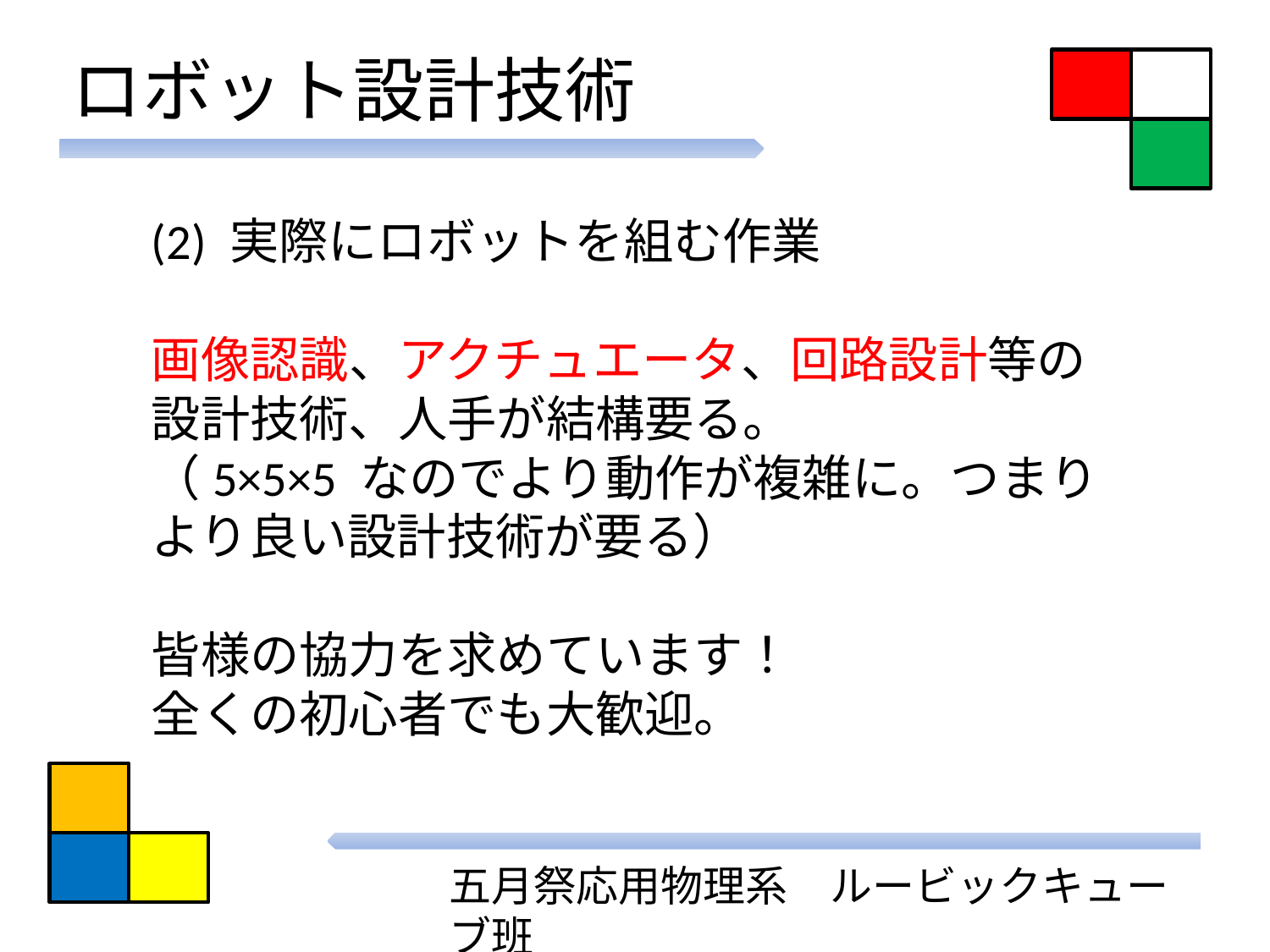

ロボット設計技術

# (2) 実際にロボットを組む作業 画像認識、アクチュエータ、回路設計等の設計技術、人手が結構要る。 （5×5×5 なのでより動作が複雑に。つまりより良い設計技術が要る） 皆様の協力を求めています！ 全くの初心者でも大歓迎。

五月祭応用物理系　ルービックキューブ班